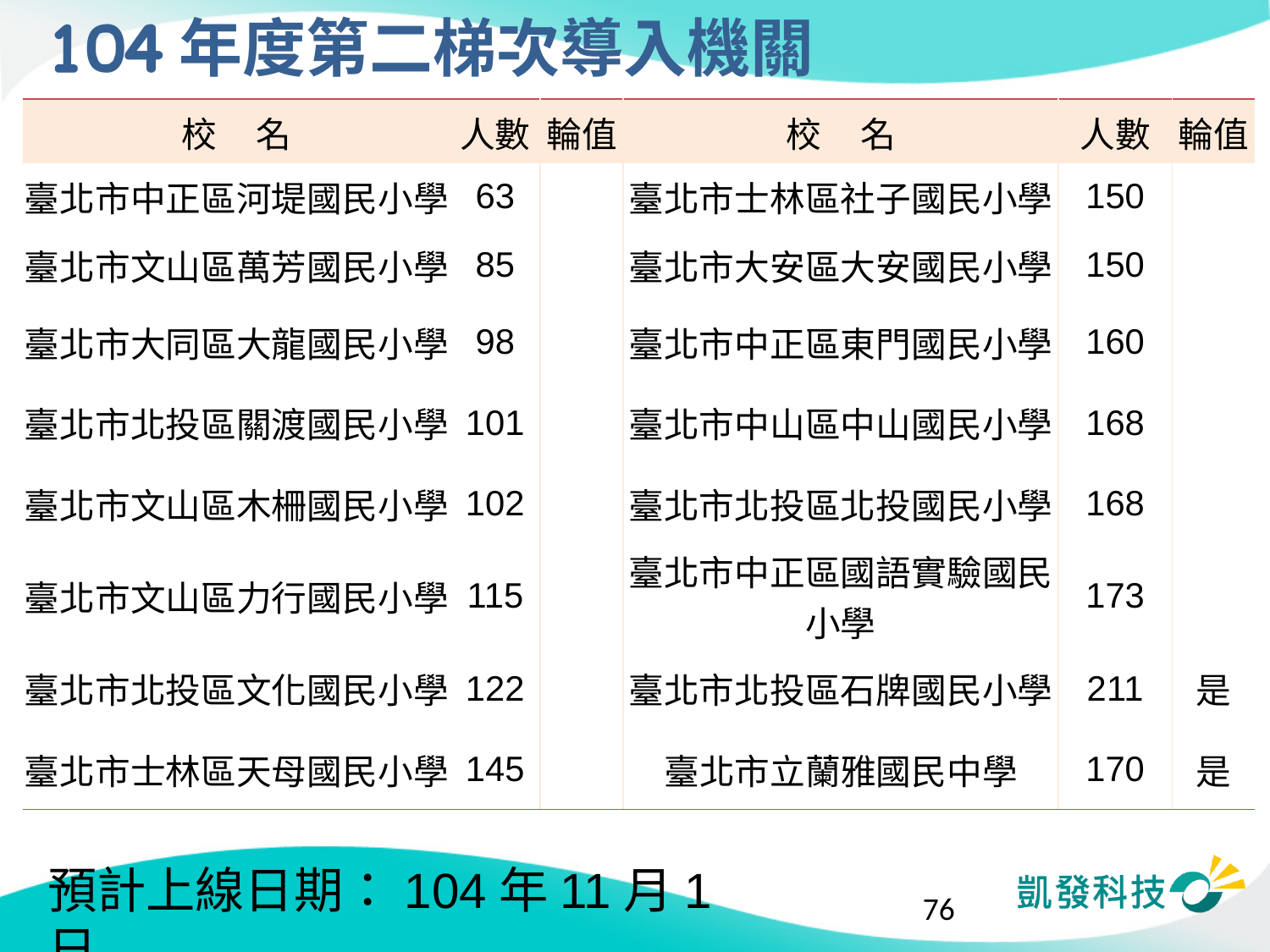

# 104年度第二梯次導入機關
| 校 名 | 人數 | 輪值 | 校 名 | 人數 | 輪值 |
| --- | --- | --- | --- | --- | --- |
| 臺北市中正區河堤國民小學 | 63 |  | 臺北市士林區社子國民小學 | 150 |  |
| 臺北市文山區萬芳國民小學 | 85 |  | 臺北市大安區大安國民小學 | 150 |  |
| 臺北市大同區大龍國民小學 | 98 |  | 臺北市中正區東門國民小學 | 160 |  |
| 臺北市北投區關渡國民小學 | 101 |  | 臺北市中山區中山國民小學 | 168 |  |
| 臺北市文山區木柵國民小學 | 102 |  | 臺北市北投區北投國民小學 | 168 |  |
| 臺北市文山區力行國民小學 | 115 |  | 臺北市中正區國語實驗國民小學 | 173 |  |
| 臺北市北投區文化國民小學 | 122 |  | 臺北市北投區石牌國民小學 | 211 | 是 |
| 臺北市士林區天母國民小學 | 145 |  | 臺北市立蘭雅國民中學 | 170 | 是 |
預計上線日期：104年11月1日
76